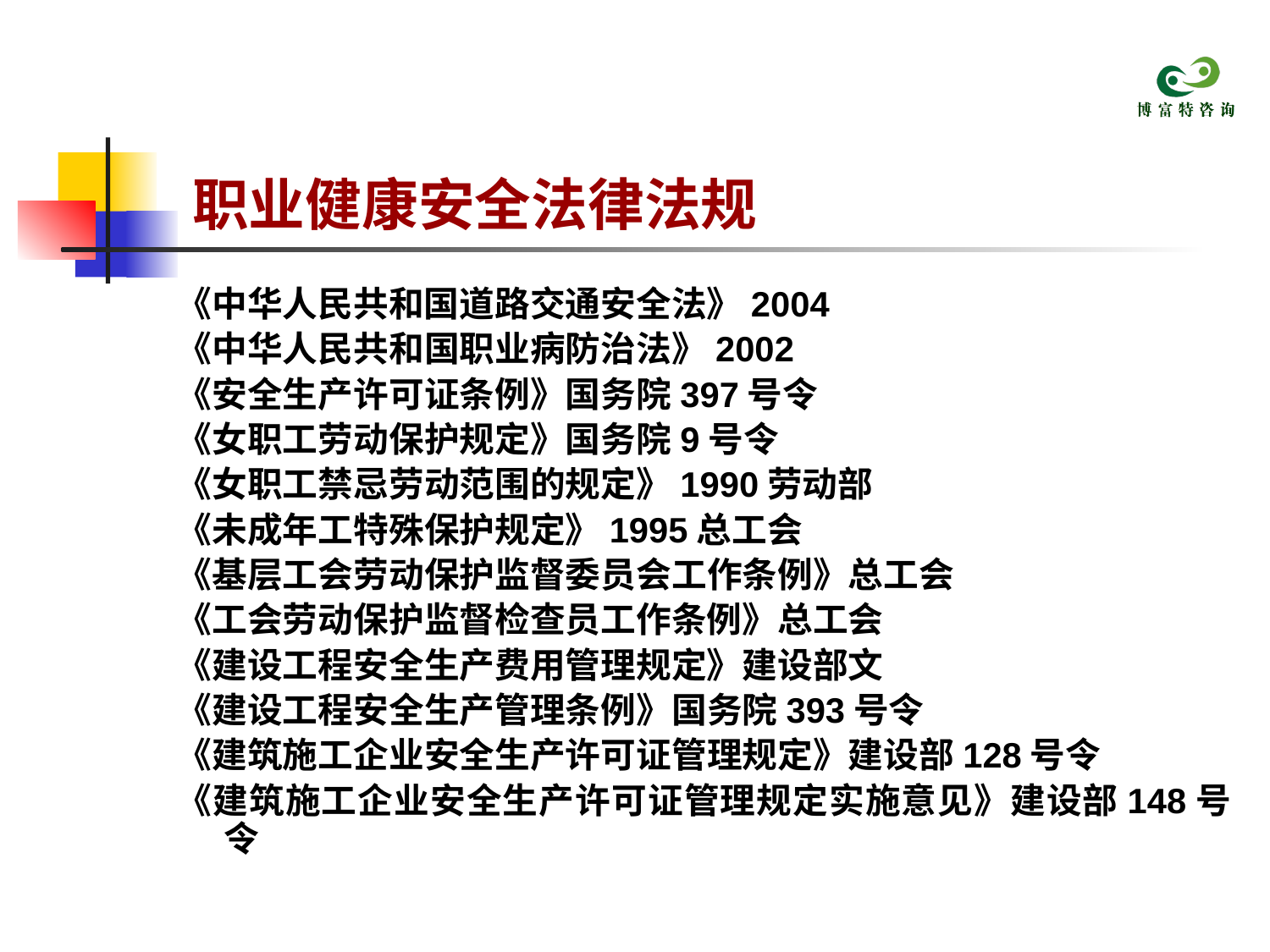

# 职业健康安全法律法规
《中华人民共和国道路交通安全法》2004
《中华人民共和国职业病防治法》2002
《安全生产许可证条例》国务院397号令
《女职工劳动保护规定》国务院9号令
《女职工禁忌劳动范围的规定》1990劳动部
《未成年工特殊保护规定》1995总工会
《基层工会劳动保护监督委员会工作条例》总工会
《工会劳动保护监督检查员工作条例》总工会
《建设工程安全生产费用管理规定》建设部文
《建设工程安全生产管理条例》国务院393号令
《建筑施工企业安全生产许可证管理规定》建设部128号令
《建筑施工企业安全生产许可证管理规定实施意见》建设部148号令

165